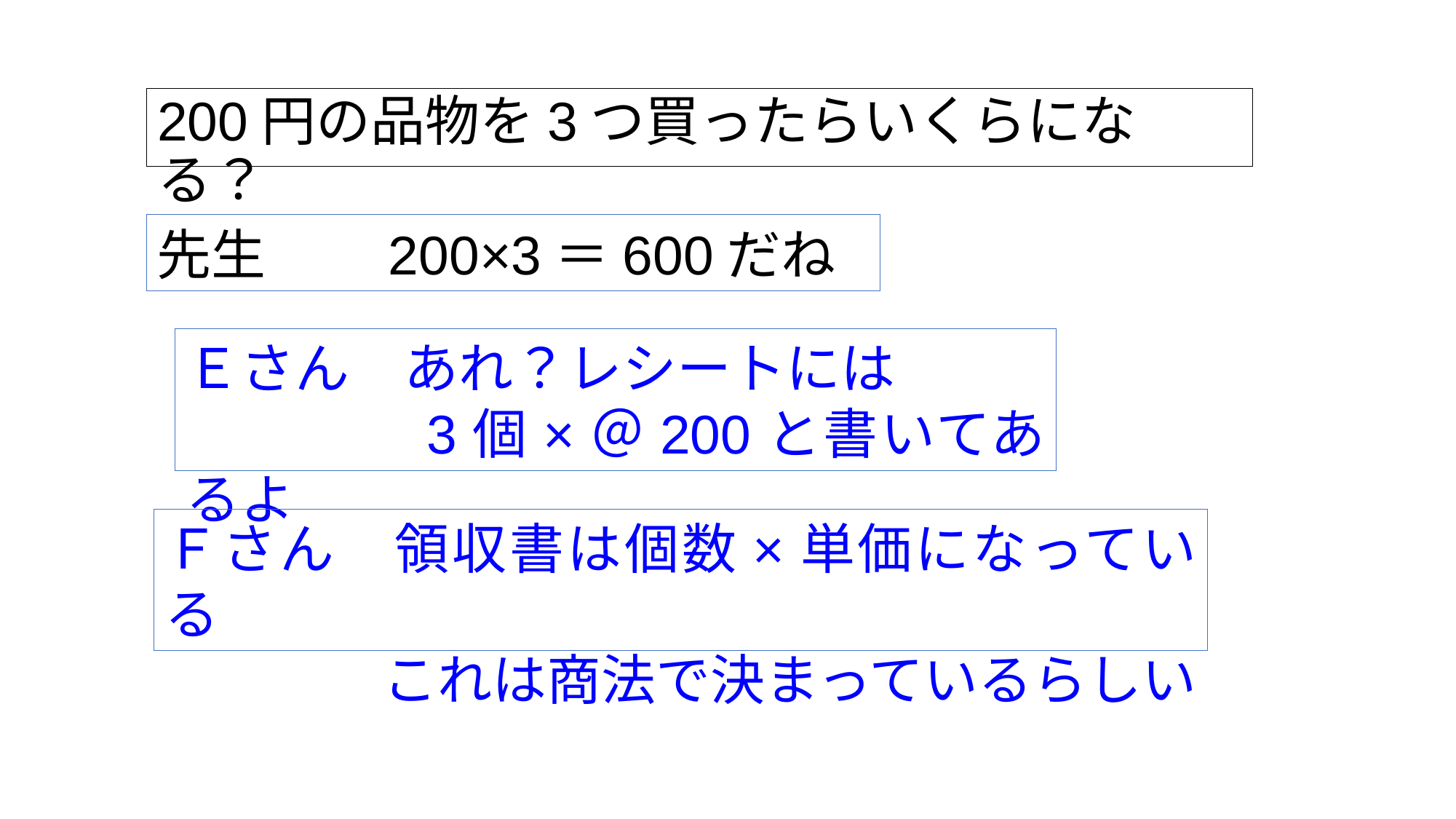

200円の品物を3つ買ったらいくらになる？
先生　　200×3＝600だね
Ｅさん　あれ？レシートには
　　　　3個×＠200と書いてあるよ
Ｆさん　領収書は個数×単価になっている
　　　　これは商法で決まっているらしい